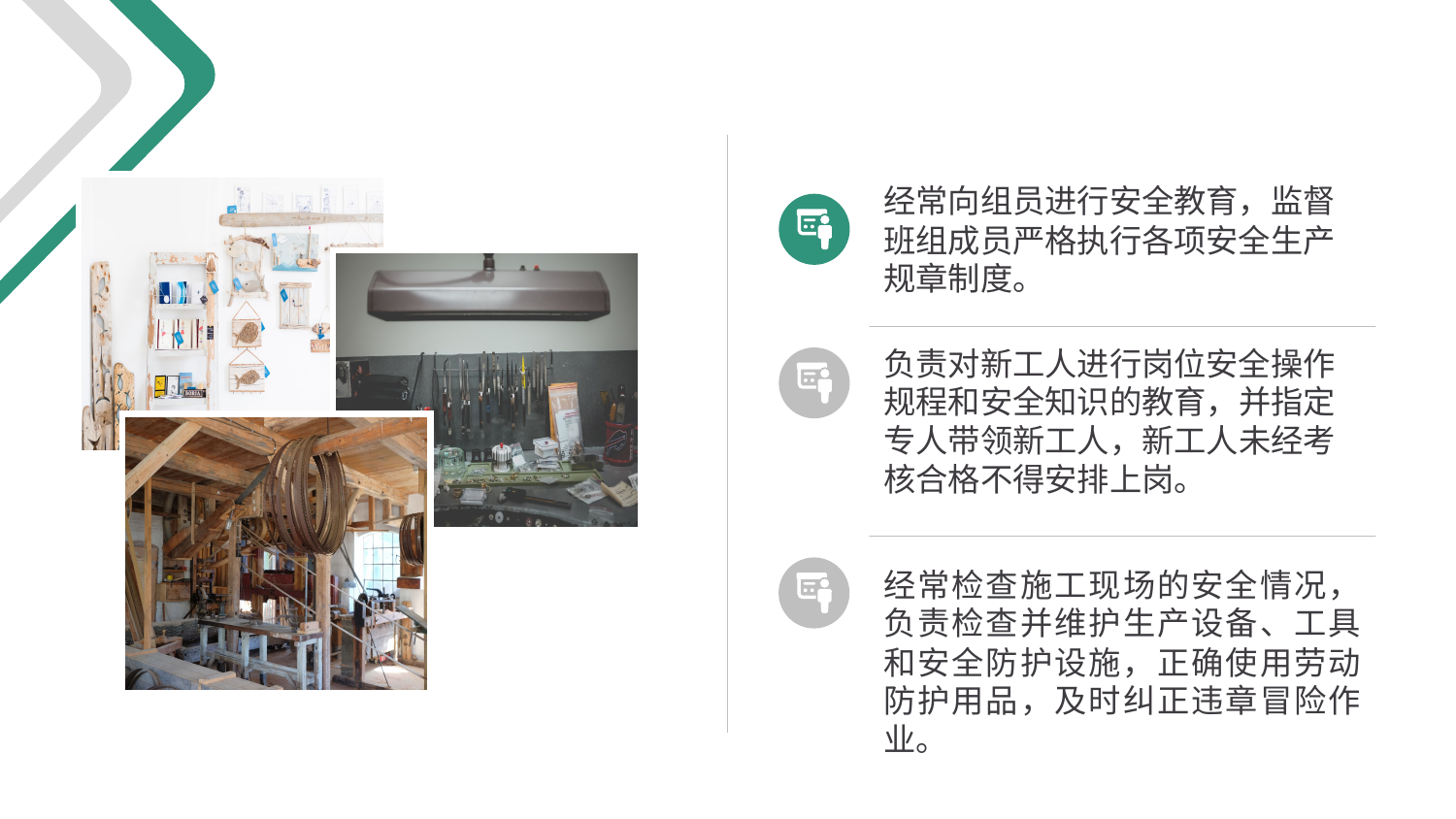

经常向组员进行安全教育，监督班组成员严格执行各项安全生产规章制度。

负责对新工人进行岗位安全操作规程和安全知识的教育，并指定专人带领新工人，新工人未经考核合格不得安排上岗。

经常检查施工现场的安全情况，负责检查并维护生产设备、工具和安全防护设施，正确使用劳动防护用品，及时纠正违章冒险作业。